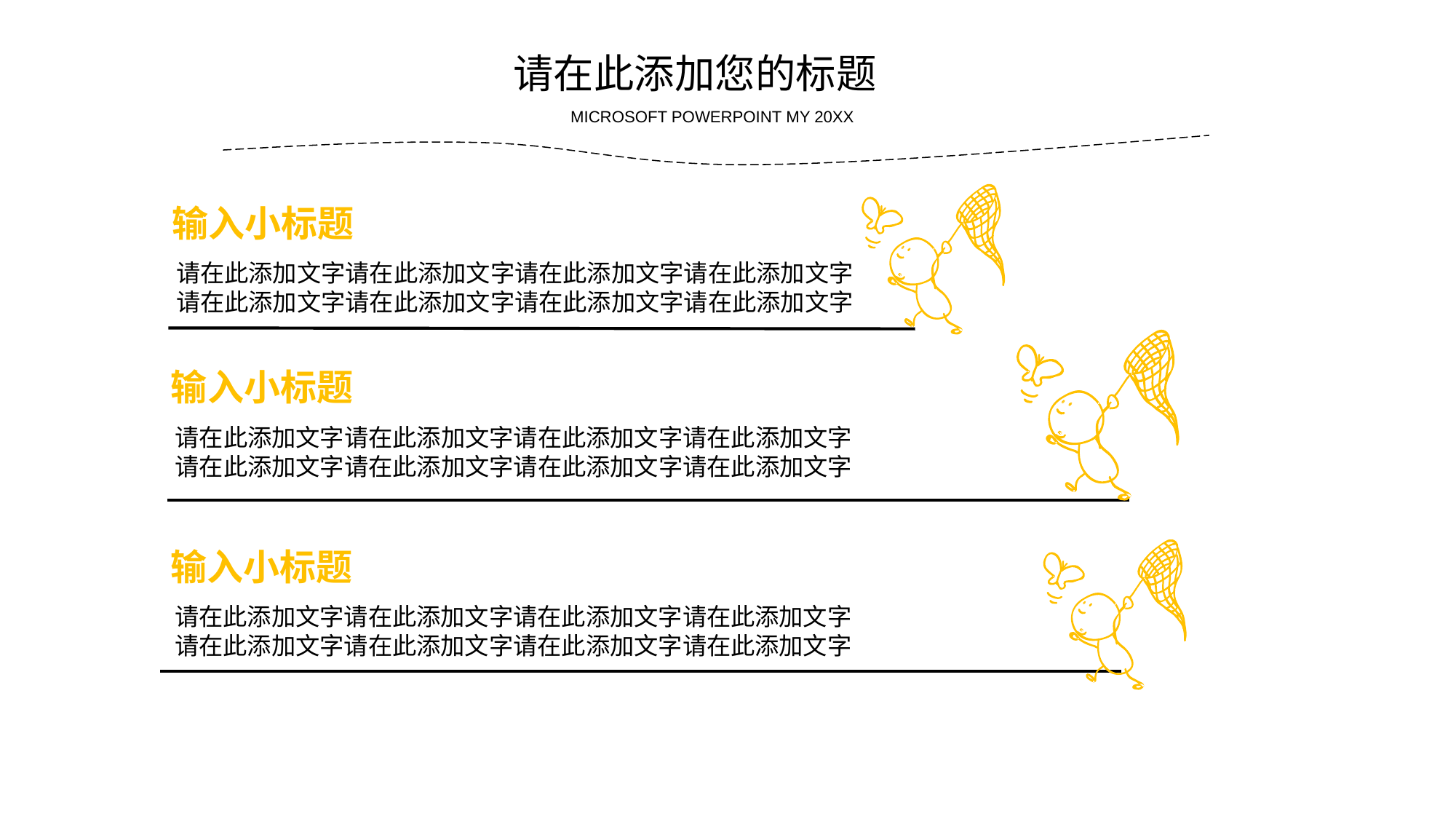

请在此添加您的标题
MICROSOFT POWERPOINT MY 20XX

输入小标题
请在此添加文字请在此添加文字请在此添加文字请在此添加文字请在此添加文字请在此添加文字请在此添加文字请在此添加文字

输入小标题
请在此添加文字请在此添加文字请在此添加文字请在此添加文字请在此添加文字请在此添加文字请在此添加文字请在此添加文字

输入小标题
请在此添加文字请在此添加文字请在此添加文字请在此添加文字请在此添加文字请在此添加文字请在此添加文字请在此添加文字